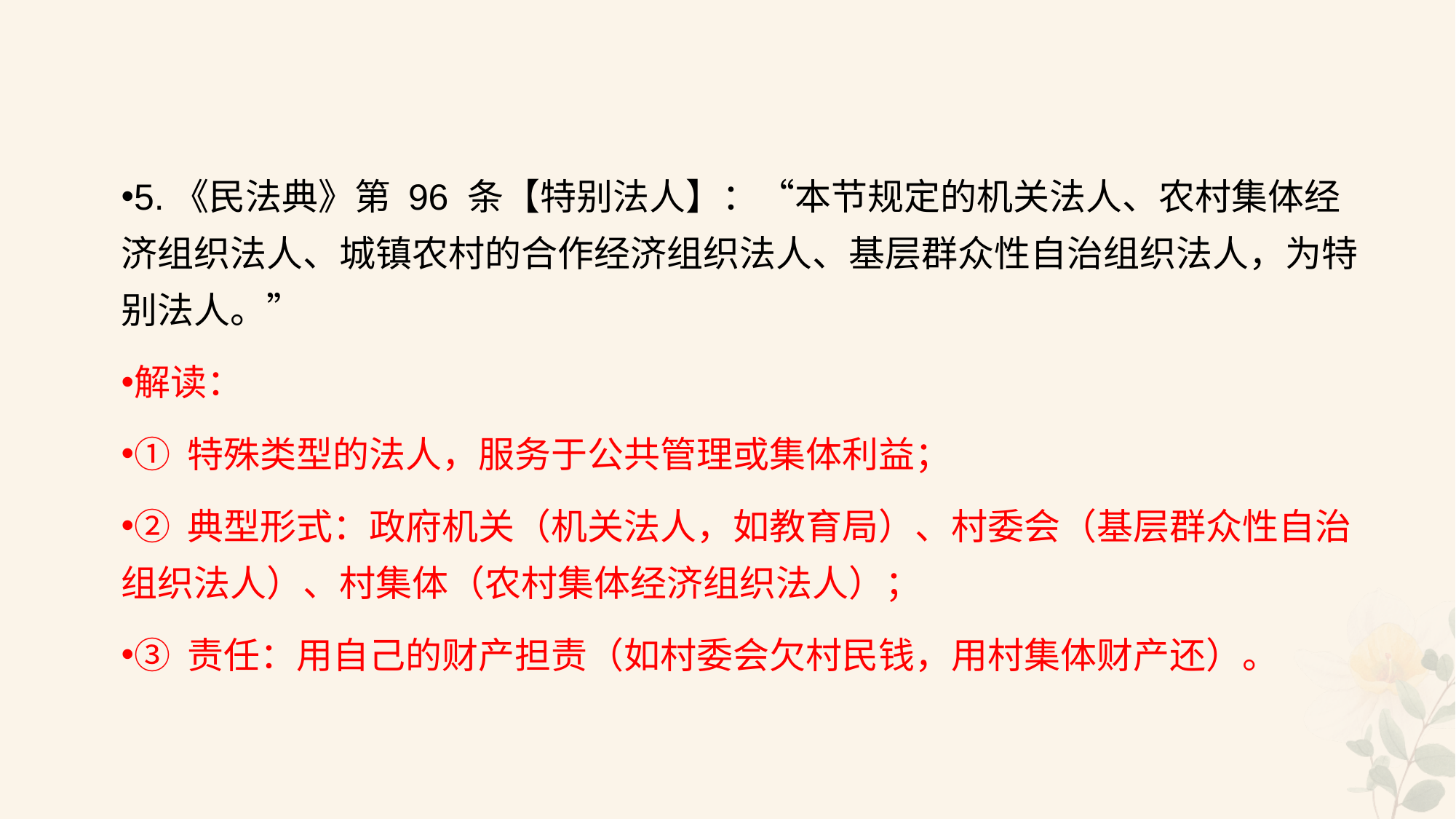

#
5.《民法典》第 96 条【特别法人】：“本节规定的机关法人、农村集体经济组织法人、城镇农村的合作经济组织法人、基层群众性自治组织法人，为特别法人。”
解读：
① 特殊类型的法人，服务于公共管理或集体利益；
② 典型形式：政府机关（机关法人，如教育局）、村委会（基层群众性自治组织法人）、村集体（农村集体经济组织法人）；
③ 责任：用自己的财产担责（如村委会欠村民钱，用村集体财产还）。